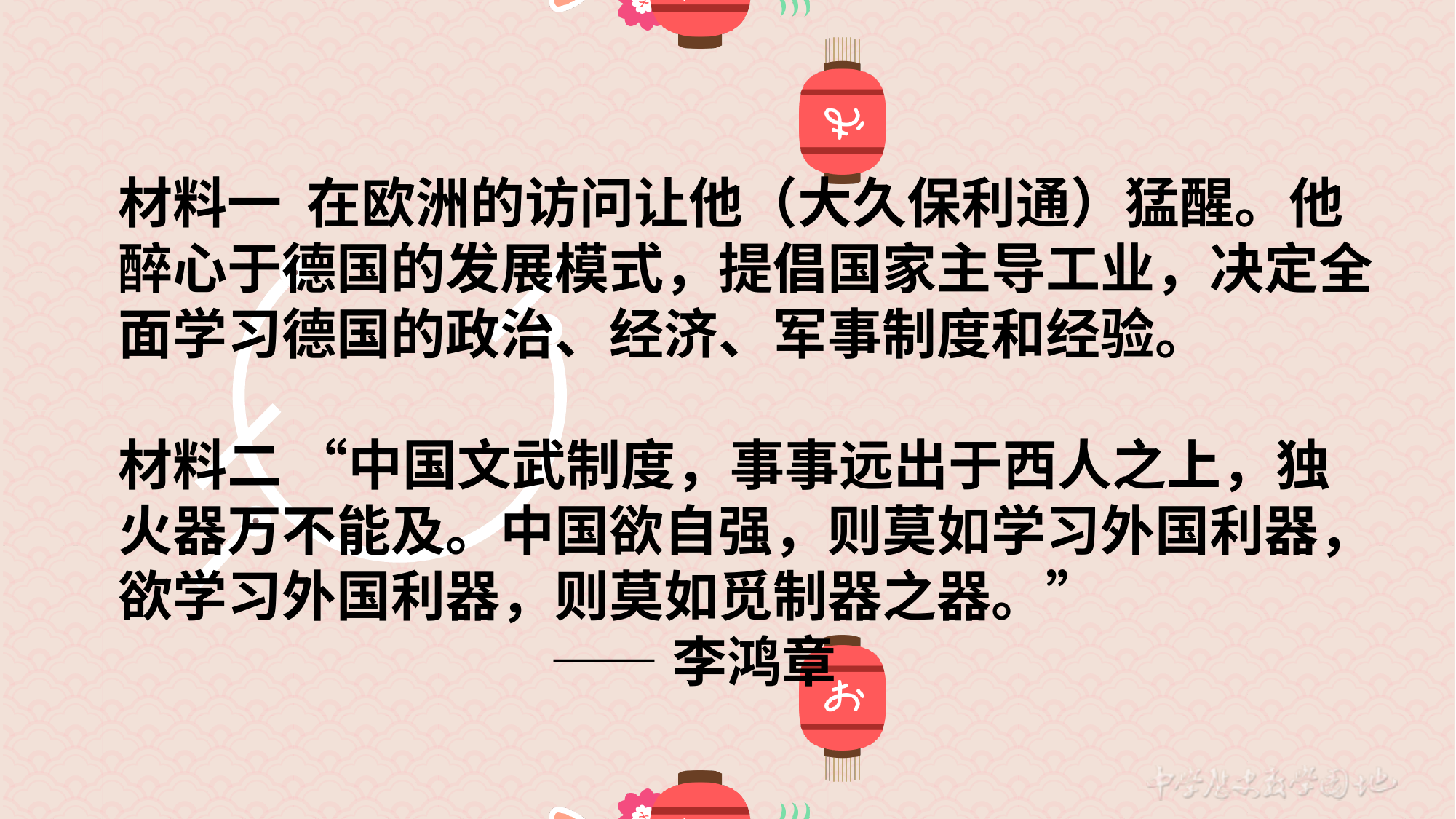

材料一  在欧洲的访问让他（大久保利通）猛醒。他醉心于德国的发展模式，提倡国家主导工业，决定全面学习德国的政治、经济、军事制度和经验。

材料二 “中国文武制度，事事远出于西人之上，独火器万不能及。中国欲自强，则莫如学习外国利器，欲学习外国利器，则莫如觅制器之器。”
                                   ——李鸿章
#